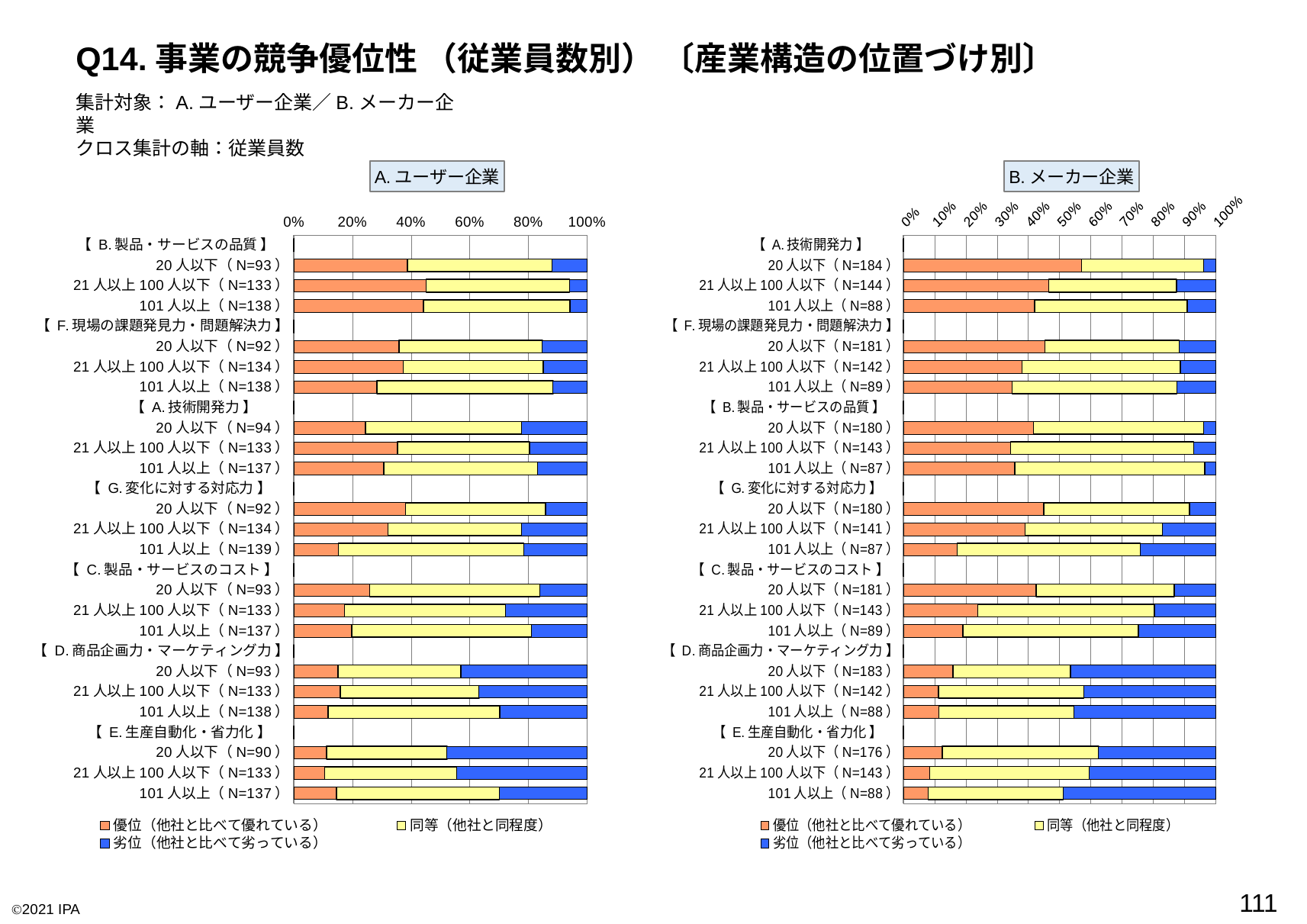

Q14.事業の競争優位性 （従業員数別） 〔産業構造の位置づけ別〕
集計対象：A.ユーザー企業／B.メーカー企業
クロス集計の軸：従業員数
A.ユーザー企業
B.メーカー企業

### Chart

| Category | 優位（他社と比べて優れている） | 同等（他社と同程度） | 劣位（他社と比べて劣っている） |
|---|---|---|---|
| 【 B.製品・サービスの品質 】     | 0.0 | 0.0 | 0.0 |
| 20人以下（N=93） | 0.3870967741935484 | 0.4946236559139785 | 0.11827956989247312 |
| 21人以上100人以下（N=133） | 0.45112781954887216 | 0.48872180451127817 | 0.06015037593984962 |
| 101人以上（N=138） | 0.4420289855072464 | 0.5 | 0.057971014492753624 |
| 【 F.現場の課題発見力・問題解決力 】 | 0.0 | 0.0 | 0.0 |
| 20人以下（N=92） | 0.358695652173913 | 0.4891304347826087 | 0.15217391304347827 |
| 21人以上100人以下（N=134） | 0.373134328358209 | 0.47761194029850745 | 0.14925373134328357 |
| 101人以上（N=138） | 0.2826086956521739 | 0.6014492753623188 | 0.11594202898550725 |
| 【 A.技術開発力 】          | 0.0 | 0.0 | 0.0 |
| 20人以下（N=94） | 0.24468085106382978 | 0.5319148936170213 | 0.22340425531914893 |
| 21人以上100人以下（N=133） | 0.3533834586466165 | 0.45112781954887216 | 0.19548872180451127 |
| 101人以上（N=137） | 0.30656934306569344 | 0.5255474452554745 | 0.1678832116788321 |
| 【 G.変化に対する対応力 】      | 0.0 | 0.0 | 0.0 |
| 20人以下（N=92） | 0.3804347826086957 | 0.4782608695652174 | 0.14130434782608695 |
| 21人以上100人以下（N=134） | 0.3208955223880597 | 0.4552238805970149 | 0.22388059701492538 |
| 101人以上（N=139） | 0.1510791366906475 | 0.6330935251798561 | 0.2158273381294964 |
| 【 C.製品・サービスのコスト 】    | 0.0 | 0.0 | 0.0 |
| 20人以下（N=93） | 0.25806451612903225 | 0.5806451612903226 | 0.16129032258064516 |
| 21人以上100人以下（N=133） | 0.17293233082706766 | 0.5488721804511278 | 0.2781954887218045 |
| 101人以上（N=137） | 0.19708029197080293 | 0.6131386861313869 | 0.1897810218978102 |
| 【 D.商品企画力・マーケティング力 】 | 0.0 | 0.0 | 0.0 |
| 20人以下（N=93） | 0.15053763440860216 | 0.41935483870967744 | 0.43010752688172044 |
| 21人以上100人以下（N=133） | 0.15789473684210525 | 0.47368421052631576 | 0.3684210526315789 |
| 101人以上（N=138） | 0.11594202898550725 | 0.5869565217391305 | 0.2971014492753623 |
| 【 E.生産自動化・省力化 】      | 0.0 | 0.0 | 0.0 |
| 20人以下（N=90） | 0.1111111111111111 | 0.4111111111111111 | 0.4777777777777778 |
| 21人以上100人以下（N=133） | 0.10526315789473684 | 0.45112781954887216 | 0.44360902255639095 |
| 101人以上（N=137） | 0.145985401459854 | 0.5547445255474452 | 0.29927007299270075 |

### Chart

| Category | 優位（他社と比べて優れている） | 同等（他社と同程度） | 劣位（他社と比べて劣っている） |
|---|---|---|---|
| 【 A.技術開発力 】          | 0.0 | 0.0 | 0.0 |
| 20人以下（N=184） | 0.5706521739130435 | 0.391304347826087 | 0.03804347826086957 |
| 21人以上100人以下（N=144） | 0.4652777777777778 | 0.4097222222222222 | 0.125 |
| 101人以上（N=88） | 0.42045454545454547 | 0.48863636363636365 | 0.09090909090909091 |
| 【 F.現場の課題発見力・問題解決力 】 | 0.0 | 0.0 | 0.0 |
| 20人以下（N=181） | 0.4530386740331492 | 0.430939226519337 | 0.11602209944751381 |
| 21人以上100人以下（N=142） | 0.38028169014084506 | 0.5070422535211268 | 0.11267605633802817 |
| 101人以上（N=89） | 0.34831460674157305 | 0.5280898876404494 | 0.12359550561797752 |
| 【 B.製品・サービスの品質 】     | 0.0 | 0.0 | 0.0 |
| 20人以下（N=180） | 0.4166666666666667 | 0.5444444444444444 | 0.03888888888888889 |
| 21人以上100人以下（N=143） | 0.34265734265734266 | 0.5874125874125874 | 0.06993006993006994 |
| 101人以上（N=87） | 0.3563218390804598 | 0.6091954022988506 | 0.034482758620689655 |
| 【 G.変化に対する対応力 】      | 0.0 | 0.0 | 0.0 |
| 20人以下（N=180） | 0.45 | 0.4666666666666667 | 0.08333333333333333 |
| 21人以上100人以下（N=141） | 0.3900709219858156 | 0.4397163120567376 | 0.1702127659574468 |
| 101人以上（N=87） | 0.1724137931034483 | 0.5862068965517241 | 0.2413793103448276 |
| 【 C.製品・サービスのコスト 】    | 0.0 | 0.0 | 0.0 |
| 20人以下（N=181） | 0.425414364640884 | 0.4419889502762431 | 0.13259668508287292 |
| 21人以上100人以下（N=143） | 0.23776223776223776 | 0.5664335664335665 | 0.1958041958041958 |
| 101人以上（N=89） | 0.19101123595505617 | 0.5617977528089888 | 0.24719101123595505 |
| 【 D.商品企画力・マーケティング力 】 | 0.0 | 0.0 | 0.0 |
| 20人以下（N=183） | 0.15846994535519127 | 0.3770491803278688 | 0.4644808743169399 |
| 21人以上100人以下（N=142） | 0.11267605633802817 | 0.4647887323943662 | 0.4225352112676056 |
| 101人以上（N=88） | 0.11363636363636363 | 0.4318181818181818 | 0.45454545454545453 |
| 【 E.生産自動化・省力化 】      | 0.0 | 0.0 | 0.0 |
| 20人以下（N=176） | 0.125 | 0.5 | 0.375 |
| 21人以上100人以下（N=143） | 0.08391608391608392 | 0.5104895104895105 | 0.40559440559440557 |
| 101人以上（N=88） | 0.07954545454545454 | 0.4318181818181818 | 0.48863636363636365 |